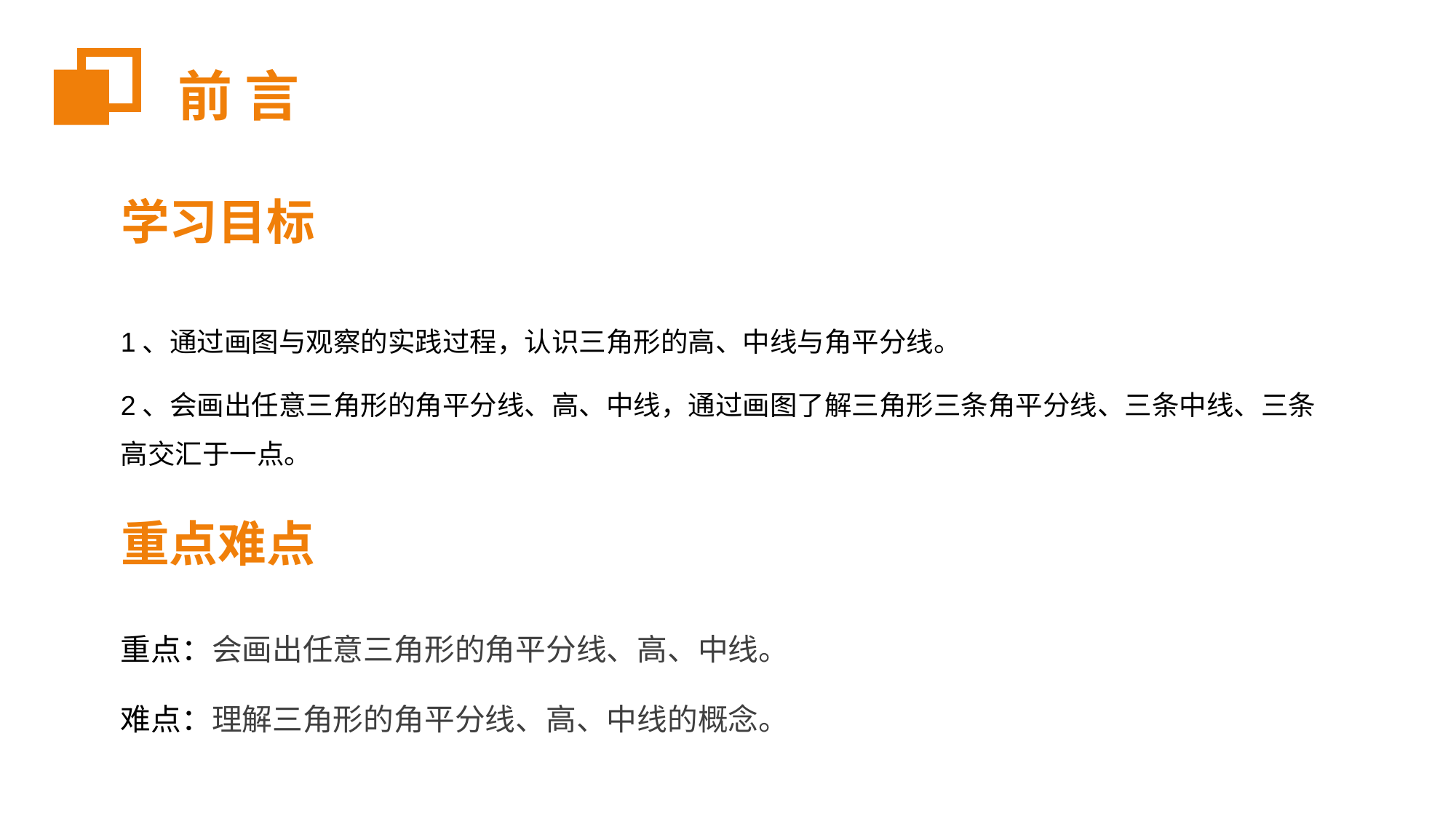

前 言
学习目标
1、通过画图与观察的实践过程，认识三角形的高、中线与角平分线。
2、会画出任意三角形的角平分线、高、中线，通过画图了解三角形三条角平分线、三条中线、三条高交汇于一点。
重点难点
重点：会画出任意三角形的角平分线、高、中线。
难点：理解三角形的角平分线、高、中线的概念。